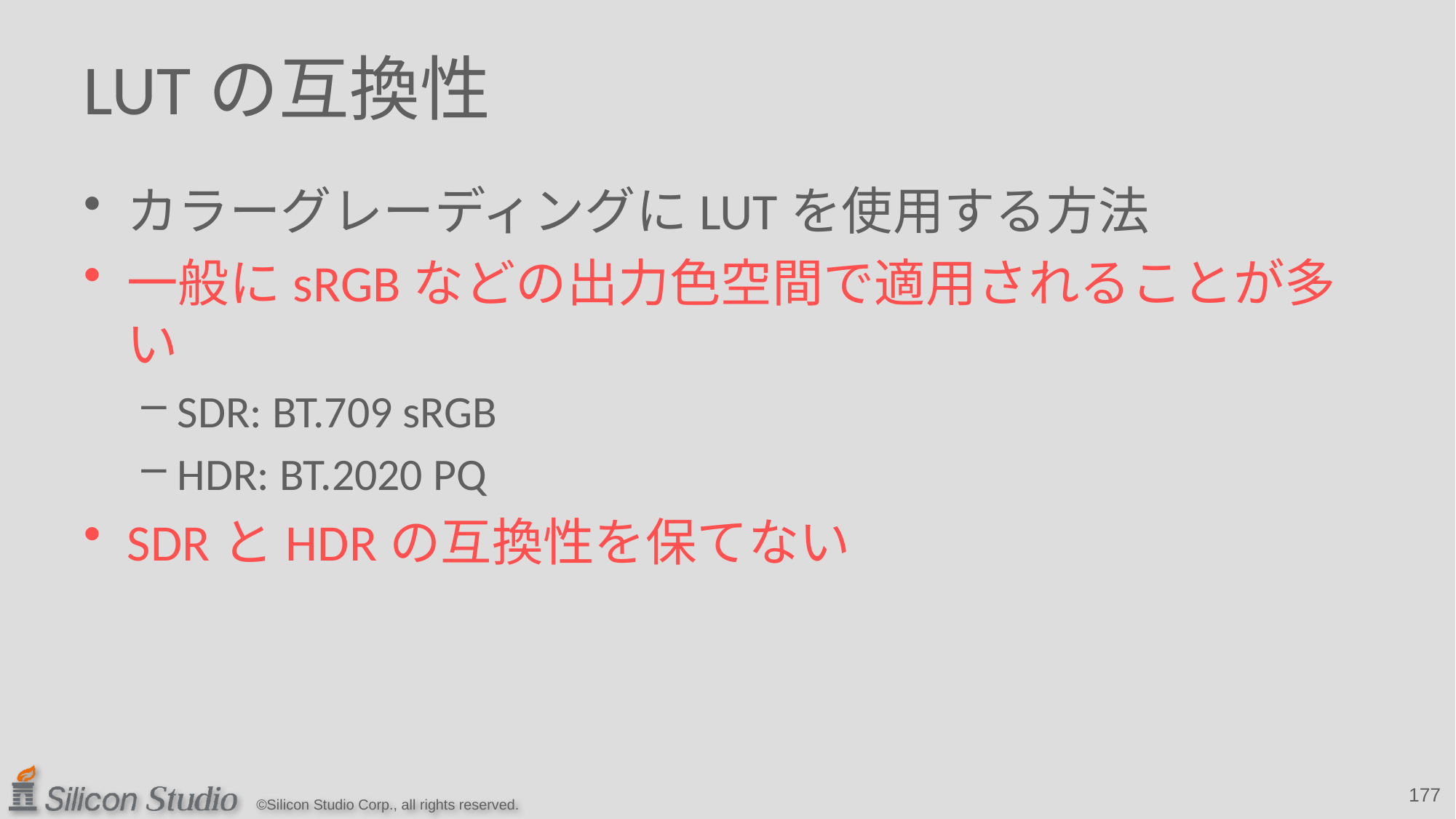

# LUTの互換性
カラーグレーディングにLUTを使用する方法
一般にsRGBなどの出力色空間で適用されることが多い
SDR: BT.709 sRGB
HDR: BT.2020 PQ
SDRとHDRの互換性を保てない
177